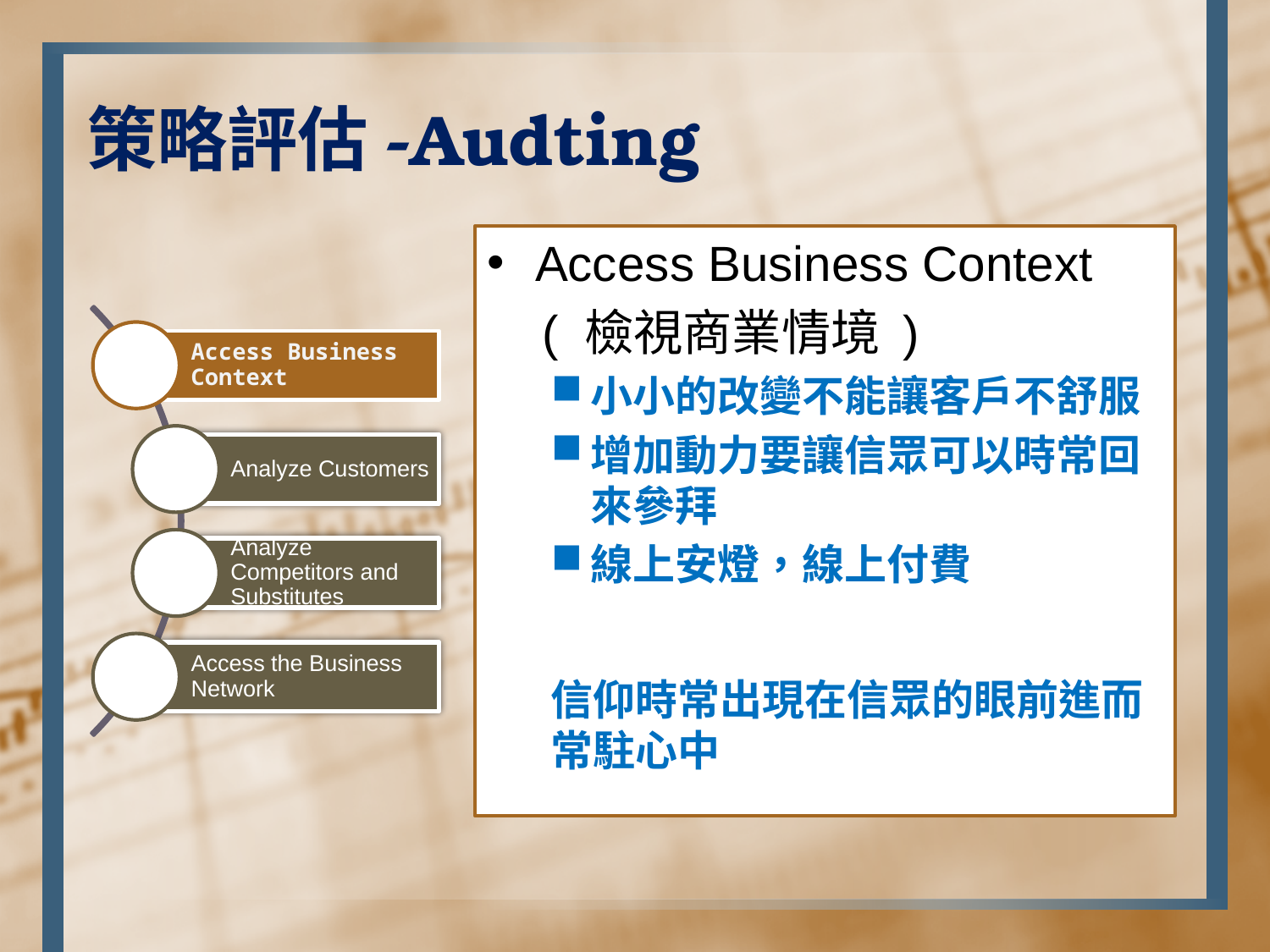

# 策略評估-Audting
Access Business Context
Analyze Customers
Analyze Competitors and Substitutes
Access the Business Network
Access Business Context
    ( 檢視商業情境 )
小小的改變不能讓客戶不舒服
增加動力要讓信眾可以時常回來參拜
線上安燈，線上付費

信仰時常出現在信眾的眼前進而常駐心中